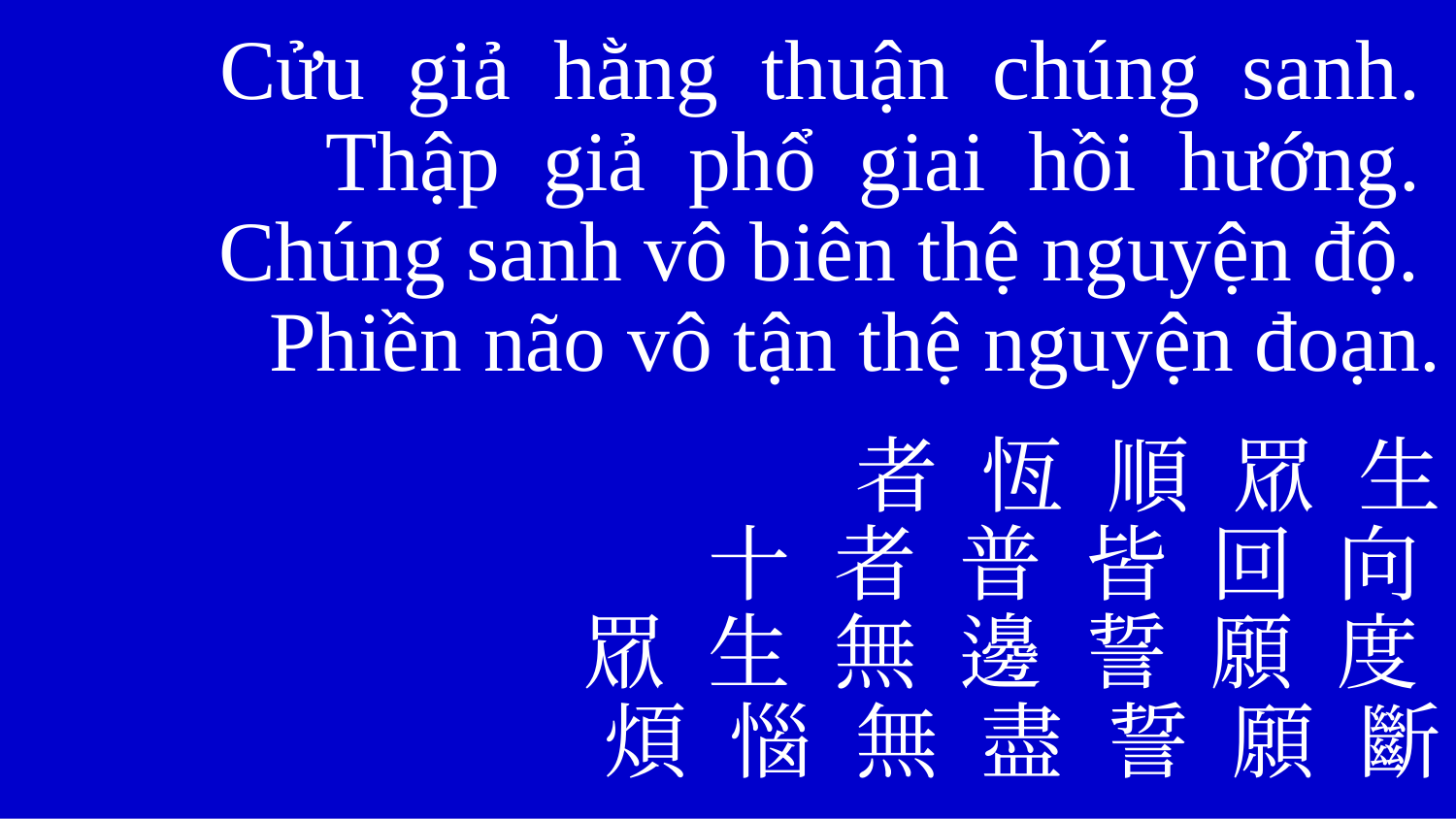

Cửu  giả  hằng  thuận  chúng  sanh.
Thập  giả  phổ  giai  hồi  hướng.
Chúng sanh vô biên thệ nguyện độ.
Phiền não vô tận thệ nguyện đoạn.

者  恆  順  眾  生
十  者  普  皆  回  向
眾  生  無  邊  誓  願  度
煩  惱  無  盡  誓  願  斷